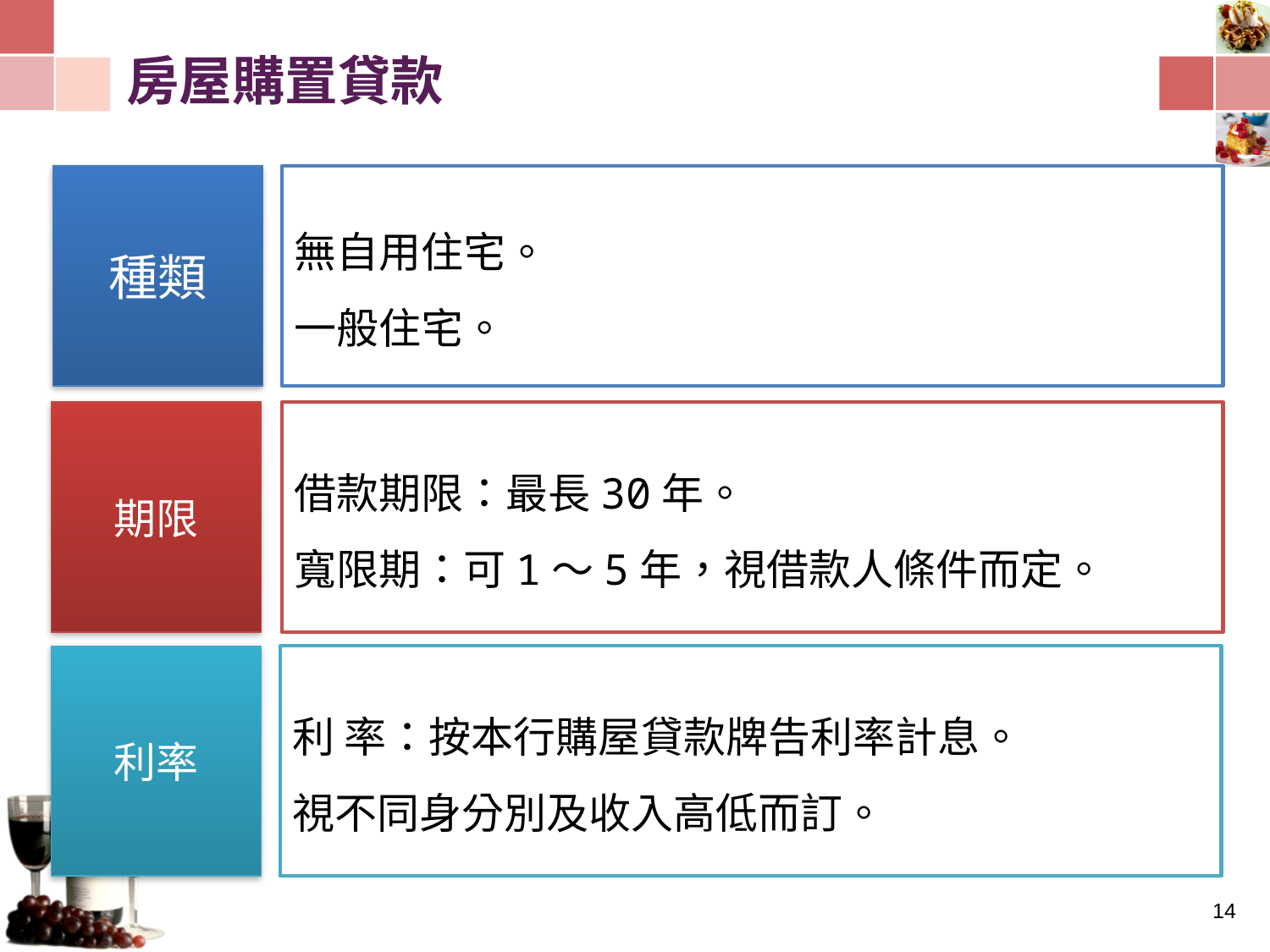

# 房屋購置貸款
種類
無自用住宅。
一般住宅。
期限
借款期限：最長30年。
寬限期：可1～5年，視借款人條件而定。
利率
利 率：按本行購屋貸款牌告利率計息。
視不同身分別及收入高低而訂。
14